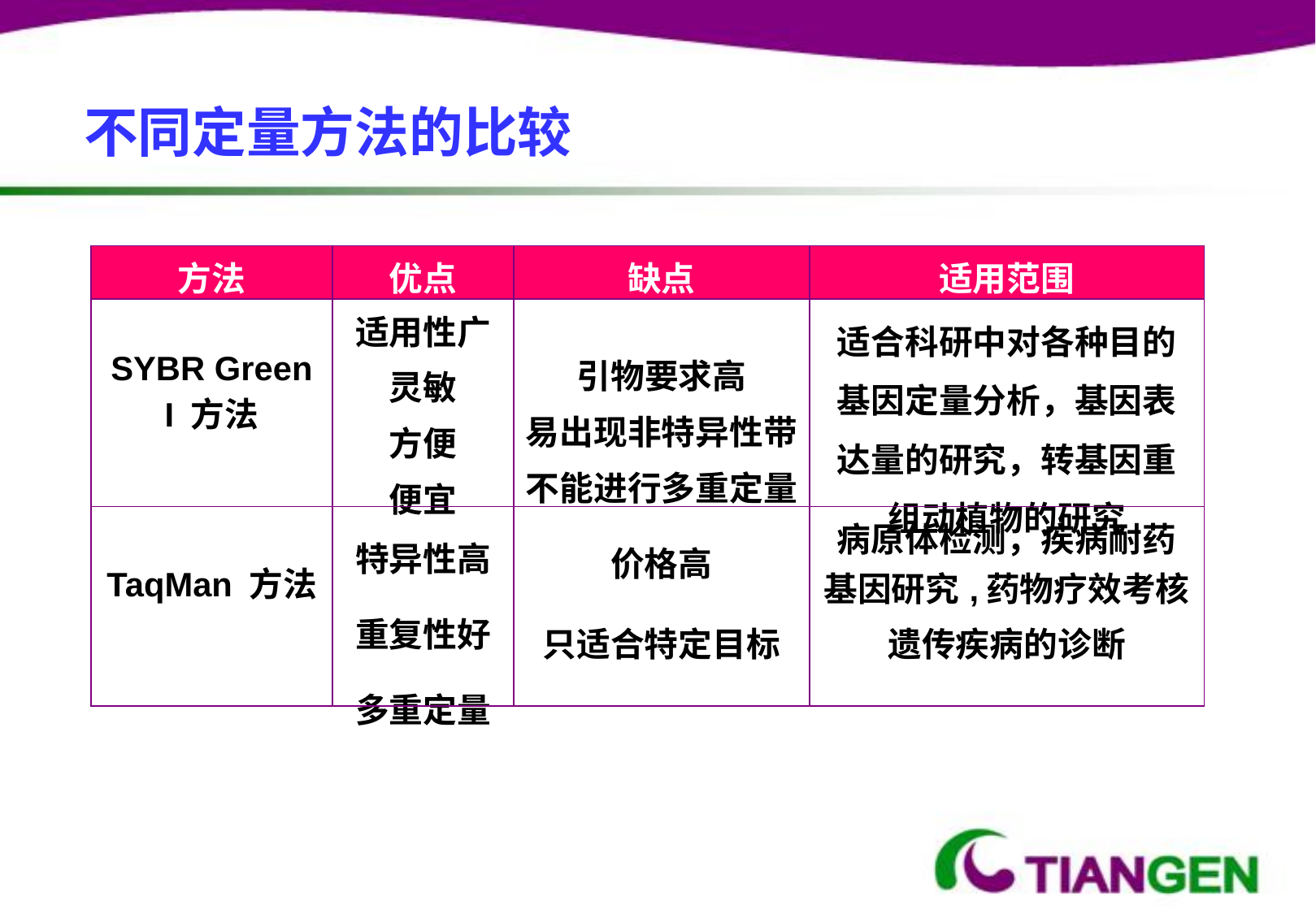

不同定量方法的比较
| 方法 | 优点 | 缺点 | 适用范围 |
| --- | --- | --- | --- |
| SYBR Green I 方法 | 适用性广 灵敏 方便 便宜 | 引物要求高 易出现非特异性带 不能进行多重定量 | 适合科研中对各种目的基因定量分析，基因表达量的研究，转基因重组动植物的研究 |
| TaqMan 方法 | 特异性高 重复性好 多重定量 | 价格高 只适合特定目标 | 病原体检测，疾病耐药基因研究,药物疗效考核 遗传疾病的诊断 |